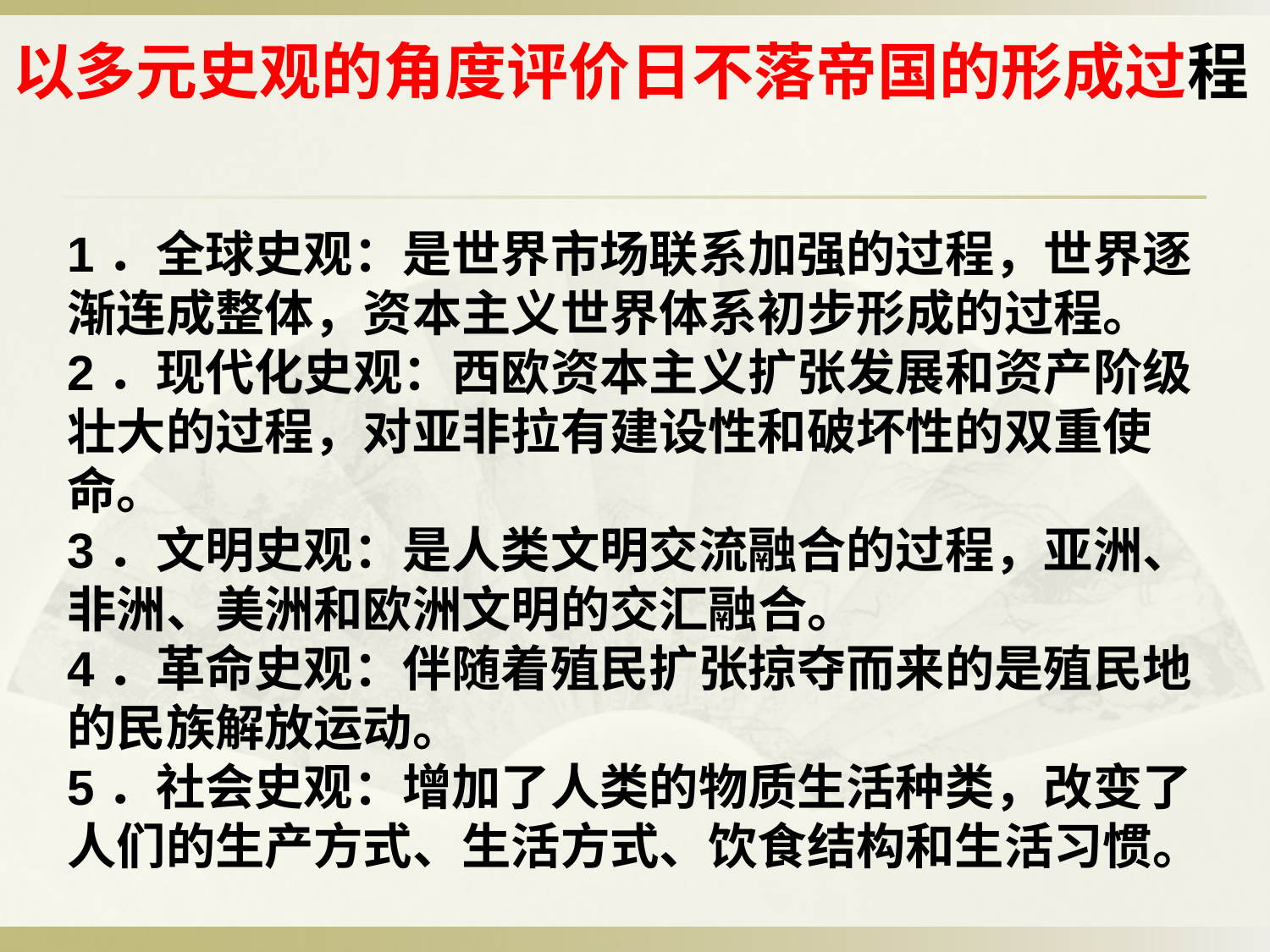

以多元史观的角度评价日不落帝国的形成过程

1．全球史观：是世界市场联系加强的过程，世界逐渐连成整体，资本主义世界体系初步形成的过程。
2．现代化史观：西欧资本主义扩张发展和资产阶级壮大的过程，对亚非拉有建设性和破坏性的双重使命。
3．文明史观：是人类文明交流融合的过程，亚洲、非洲、美洲和欧洲文明的交汇融合。
4．革命史观：伴随着殖民扩张掠夺而来的是殖民地的民族解放运动。
5．社会史观：增加了人类的物质生活种类，改变了人们的生产方式、生活方式、饮食结构和生活习惯。